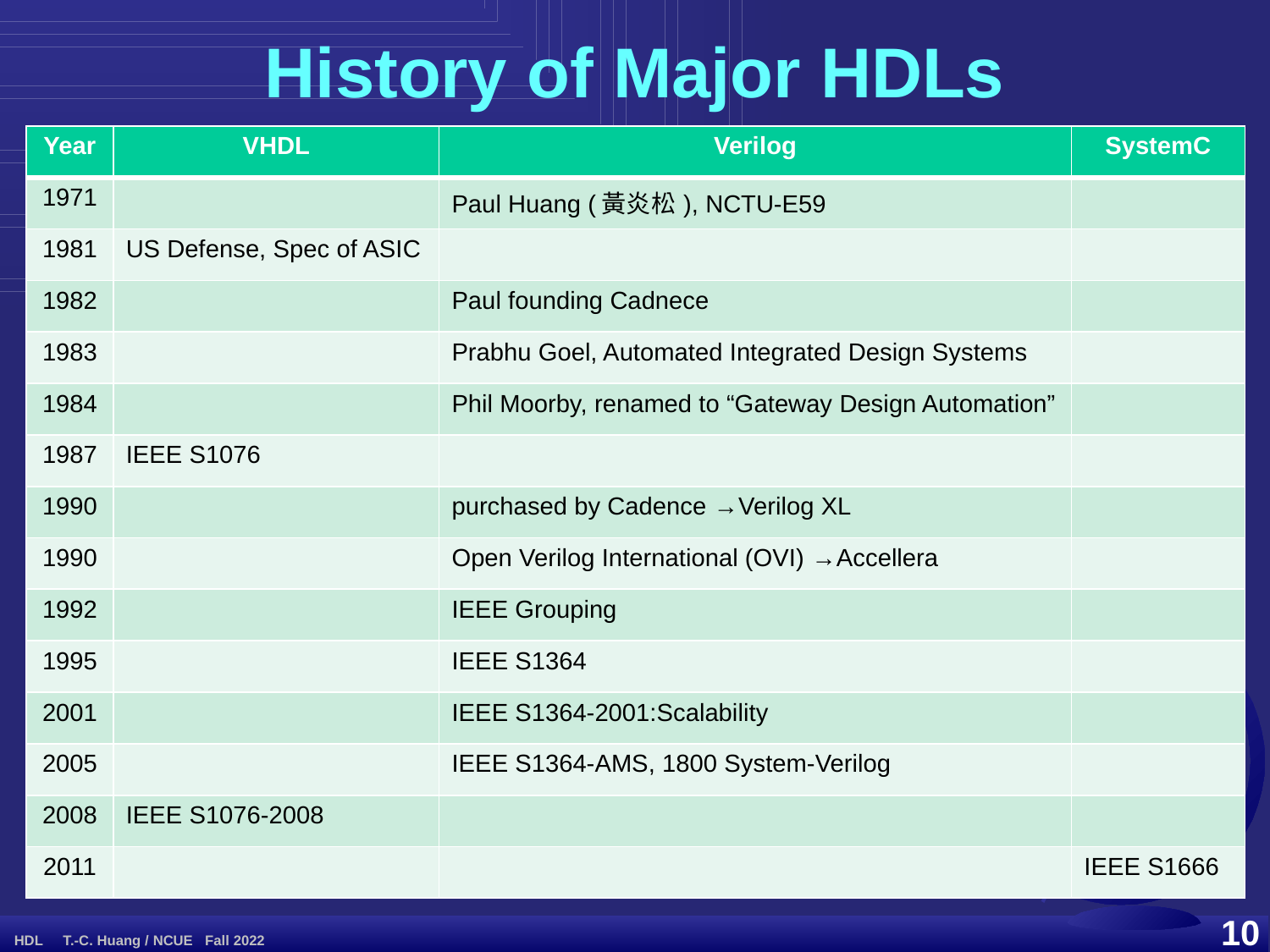

History of Major HDLs
| Year | VHDL | Verilog | SystemC |
| --- | --- | --- | --- |
| 1971 |  | Paul Huang (黃炎松), NCTU-E59 |  |
| 1981 | US Defense, Spec of ASIC |  |  |
| 1982 |  | Paul founding Cadnece |  |
| 1983 |  | Prabhu Goel, Automated Integrated Design Systems |  |
| 1984 |  | Phil Moorby, renamed to “Gateway Design Automation” |  |
| 1987 | IEEE S1076 |  |  |
| 1990 |  | purchased by Cadence →Verilog XL |  |
| 1990 |  | Open Verilog International (OVI) →Accellera |  |
| 1992 |  | IEEE Grouping |  |
| 1995 |  | IEEE S1364 |  |
| 2001 |  | IEEE S1364-2001:Scalability |  |
| 2005 |  | IEEE S1364-AMS, 1800 System-Verilog |  |
| 2008 | IEEE S1076-2008 |  |  |
| 2011 |  |  | IEEE S1666 |